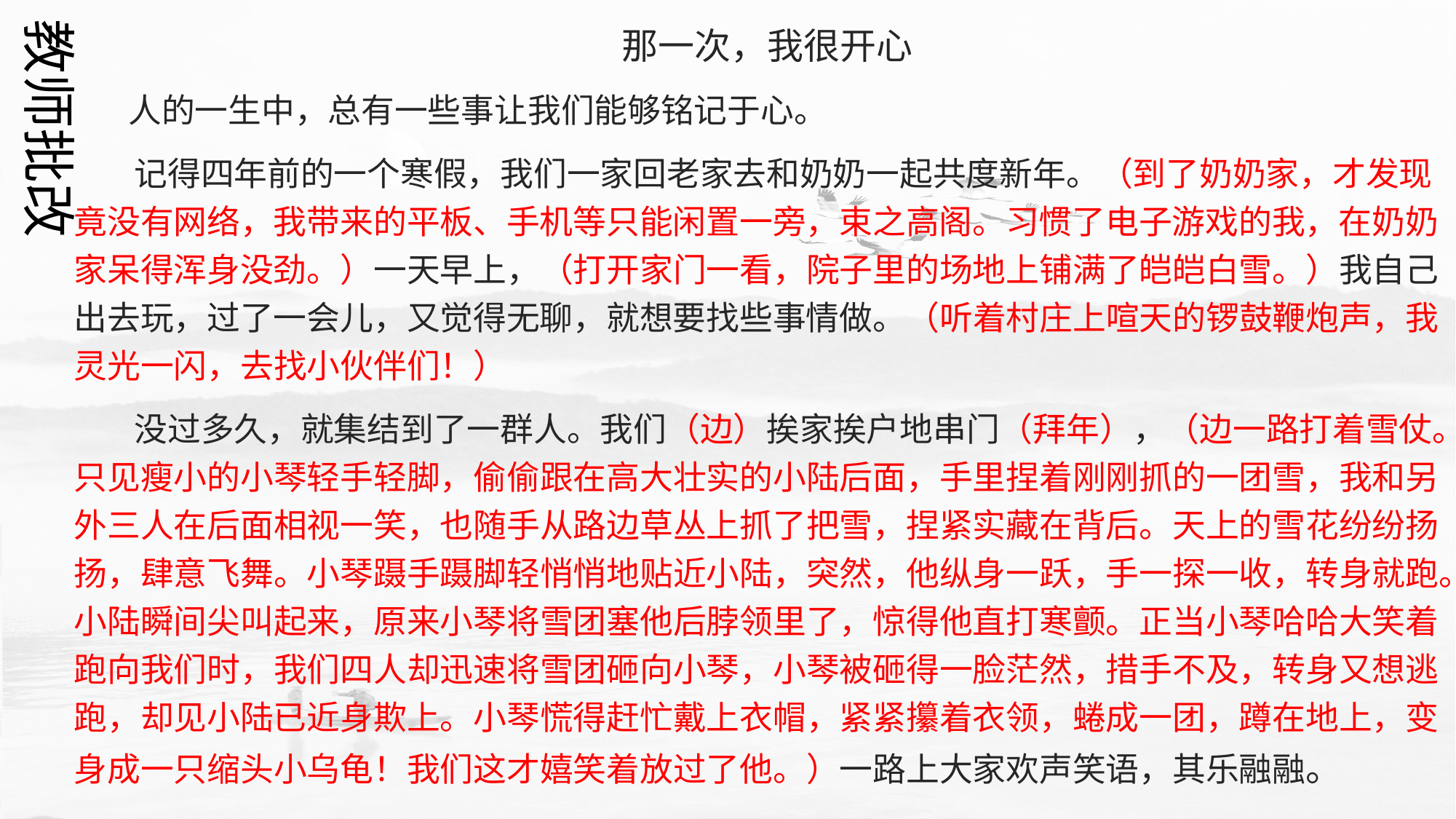

教师批改
那一次，我很开心
       人的一生中，总有一些事让我们能够铭记于心。
       记得四年前的一个寒假，我们一家回老家去和奶奶一起共度新年。（到了奶奶家，才发现竟没有网络，我带来的平板、手机等只能闲置一旁，束之高阁。习惯了电子游戏的我，在奶奶家呆得浑身没劲。）一天早上，（打开家门一看，院子里的场地上铺满了皑皑白雪。）我自己出去玩，过了一会儿，又觉得无聊，就想要找些事情做。（听着村庄上喧天的锣鼓鞭炮声，我灵光一闪，去找小伙伴们！）
       没过多久，就集结到了一群人。我们（边）挨家挨户地串门（拜年），（边一路打着雪仗。只见瘦小的小琴轻手轻脚，偷偷跟在高大壮实的小陆后面，手里捏着刚刚抓的一团雪，我和另外三人在后面相视一笑，也随手从路边草丛上抓了把雪，捏紧实藏在背后。天上的雪花纷纷扬扬，肆意飞舞。小琴蹑手蹑脚轻悄悄地贴近小陆，突然，他纵身一跃，手一探一收，转身就跑。小陆瞬间尖叫起来，原来小琴将雪团塞他后脖领里了，惊得他直打寒颤。正当小琴哈哈大笑着跑向我们时，我们四人却迅速将雪团砸向小琴，小琴被砸得一脸茫然，措手不及，转身又想逃跑，却见小陆已近身欺上。小琴慌得赶忙戴上衣帽，紧紧攥着衣领，蜷成一团，蹲在地上，变身成一只缩头小乌龟！我们这才嬉笑着放过了他。）一路上大家欢声笑语，其乐融融。

#